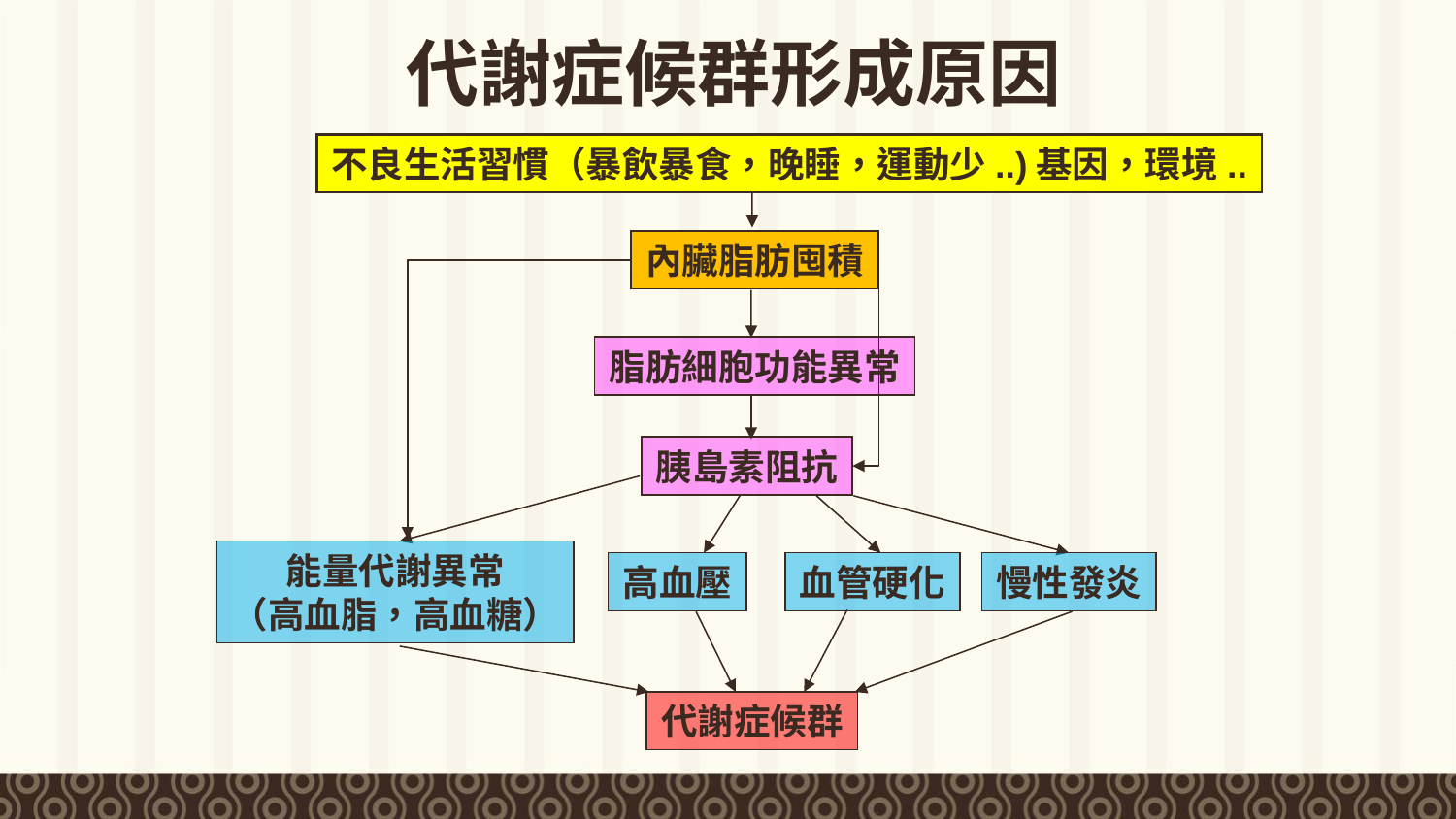

代謝症候群形成原因
不良生活習慣（暴飲暴食，晚睡，運動少..)基因，環境..

內臟脂肪囤積

脂肪細胞功能異常

能量代謝異常
（高血脂，高血糖）
高血壓
血管硬化

代謝症候群

胰島素阻抗

慢性發炎